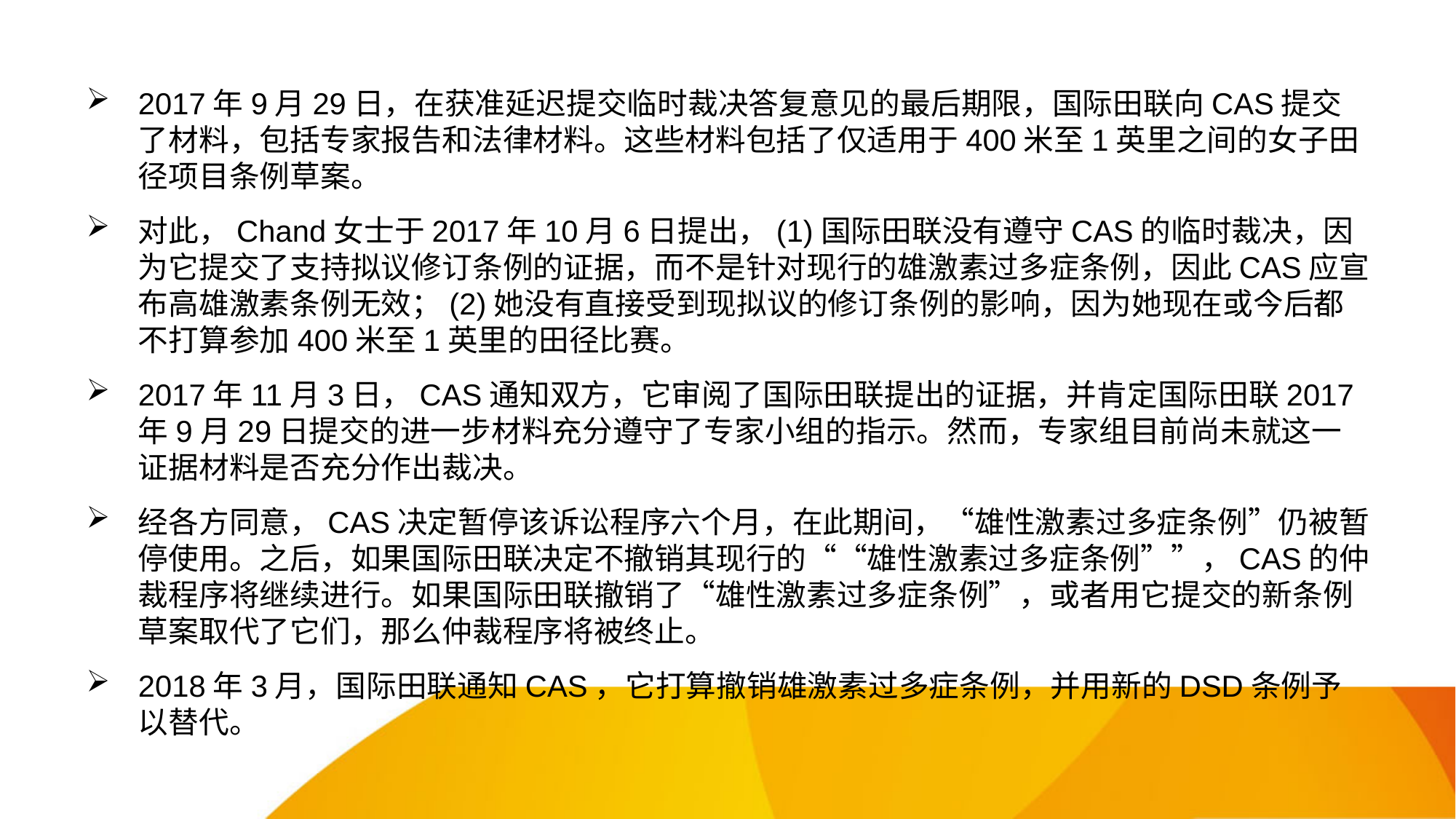

2017年9月29日，在获准延迟提交临时裁决答复意见的最后期限，国际田联向CAS提交了材料，包括专家报告和法律材料。这些材料包括了仅适用于400米至1英里之间的女子田径项目条例草案。
对此，Chand女士于2017年10月6日提出，(1)国际田联没有遵守CAS的临时裁决，因为它提交了支持拟议修订条例的证据，而不是针对现行的雄激素过多症条例，因此CAS应宣布高雄激素条例无效；(2)她没有直接受到现拟议的修订条例的影响，因为她现在或今后都不打算参加400米至1英里的田径比赛。
2017年11月3日，CAS通知双方，它审阅了国际田联提出的证据，并肯定国际田联2017年9月29日提交的进一步材料充分遵守了专家小组的指示。然而，专家组目前尚未就这一证据材料是否充分作出裁决。
经各方同意，CAS决定暂停该诉讼程序六个月，在此期间，“雄性激素过多症条例”仍被暂停使用。之后，如果国际田联决定不撤销其现行的““雄性激素过多症条例””，CAS的仲裁程序将继续进行。如果国际田联撤销了“雄性激素过多症条例”，或者用它提交的新条例草案取代了它们，那么仲裁程序将被终止。
2018年3月，国际田联通知CAS，它打算撤销雄激素过多症条例，并用新的DSD条例予以替代。